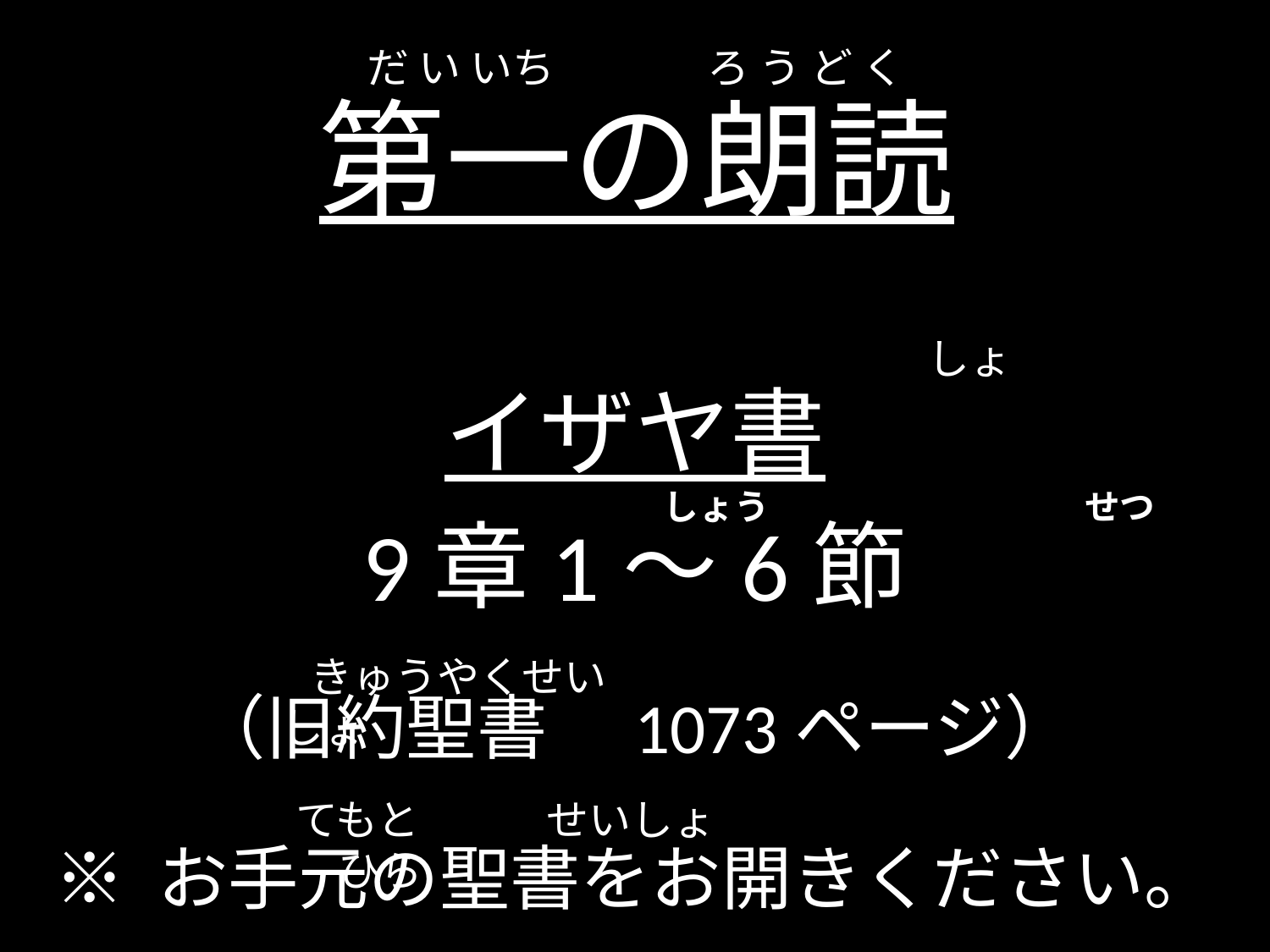

だ い いち                ろ う ど く
# 第一の朗読
　　　　　　　　　　　　　　 しょ
イザヤ書
9章1～6節

（旧約聖書　1073ページ）
　　　　　　  　　　　　　  　　　　  しょう　 　　　　　　　   せつ
  きゅうやくせいしょ
てもと　　　せいしょ　　　　ひら
※ お手元の聖書をお開きください。